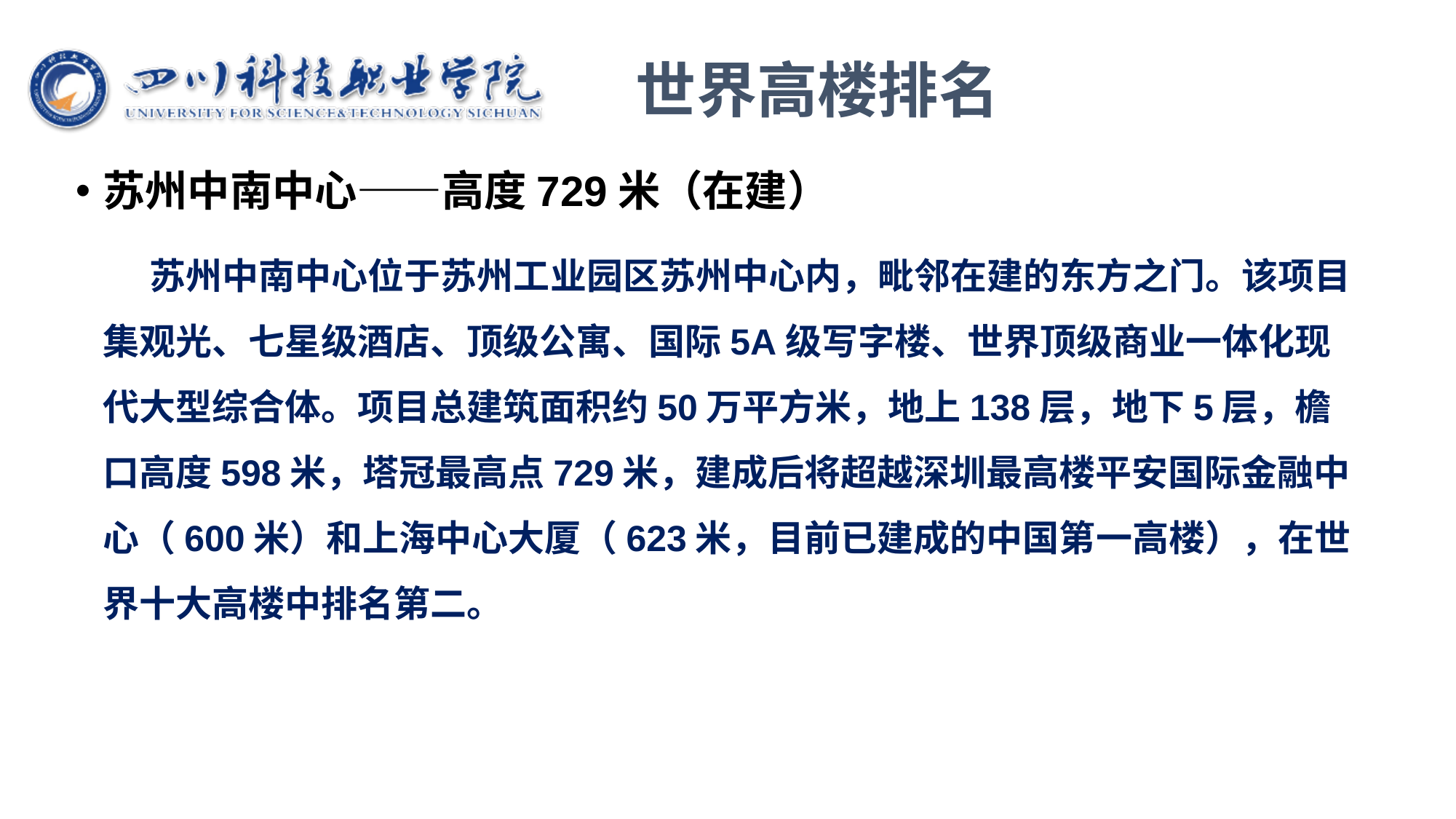

世界高楼排名
苏州中南中心——高度729米（在建）
        苏州中南中心位于苏州工业园区苏州中心内，毗邻在建的东方之门。该项目集观光、七星级酒店、顶级公寓、国际5A级写字楼、世界顶级商业一体化现代大型综合体。项目总建筑面积约50万平方米，地上138层，地下5层，檐口高度598米，塔冠最高点729米，建成后将超越深圳最高楼平安国际金融中心（600米）和上海中心大厦（623米，目前已建成的中国第一高楼），在世界十大高楼中排名第二。